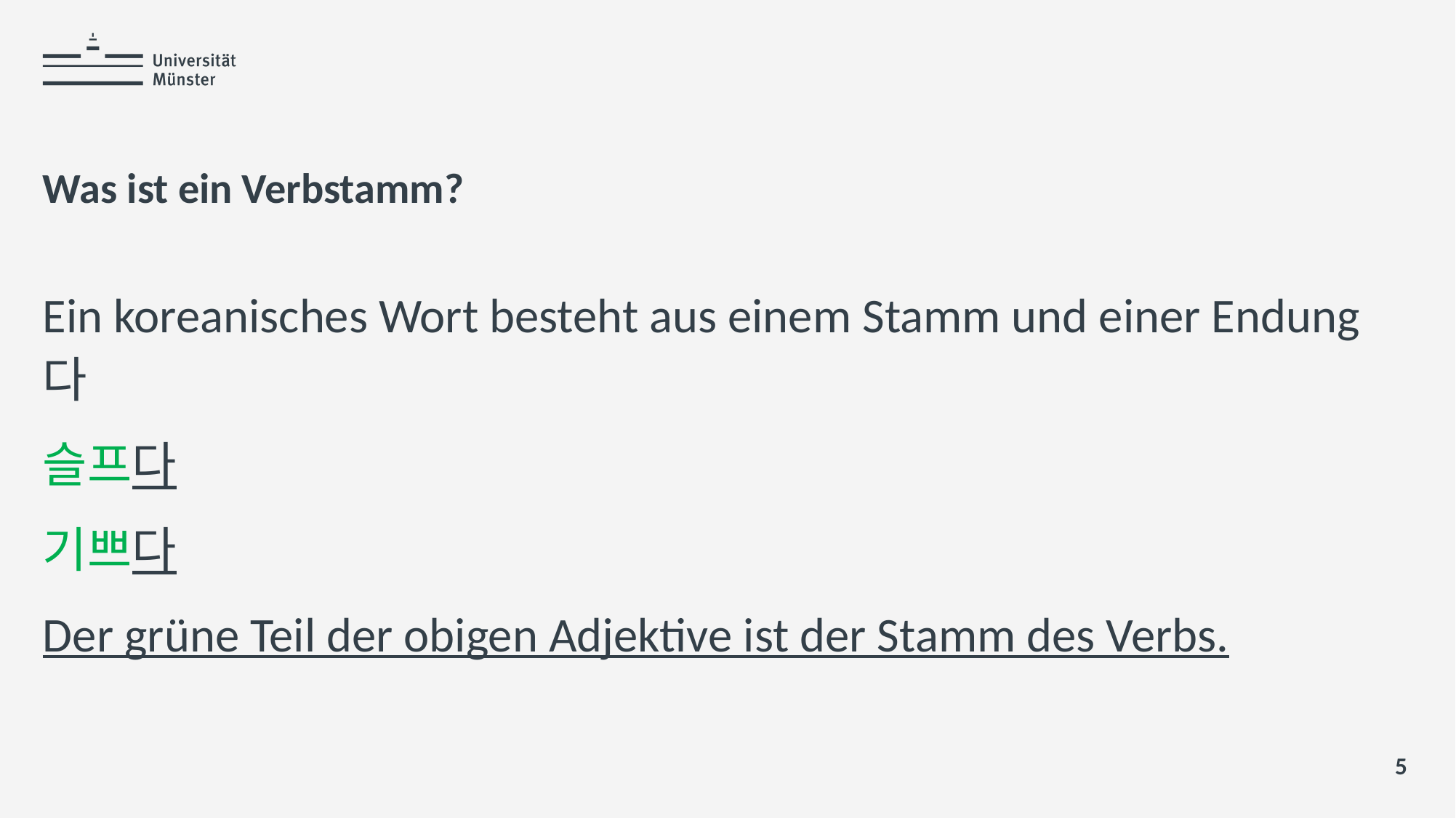

# Was ist ein Verbstamm?
Ein koreanisches Wort besteht aus einem Stamm und einer Endung 다
슬프다
기쁘다
Der grüne Teil der obigen Adjektive ist der Stamm des Verbs.
5